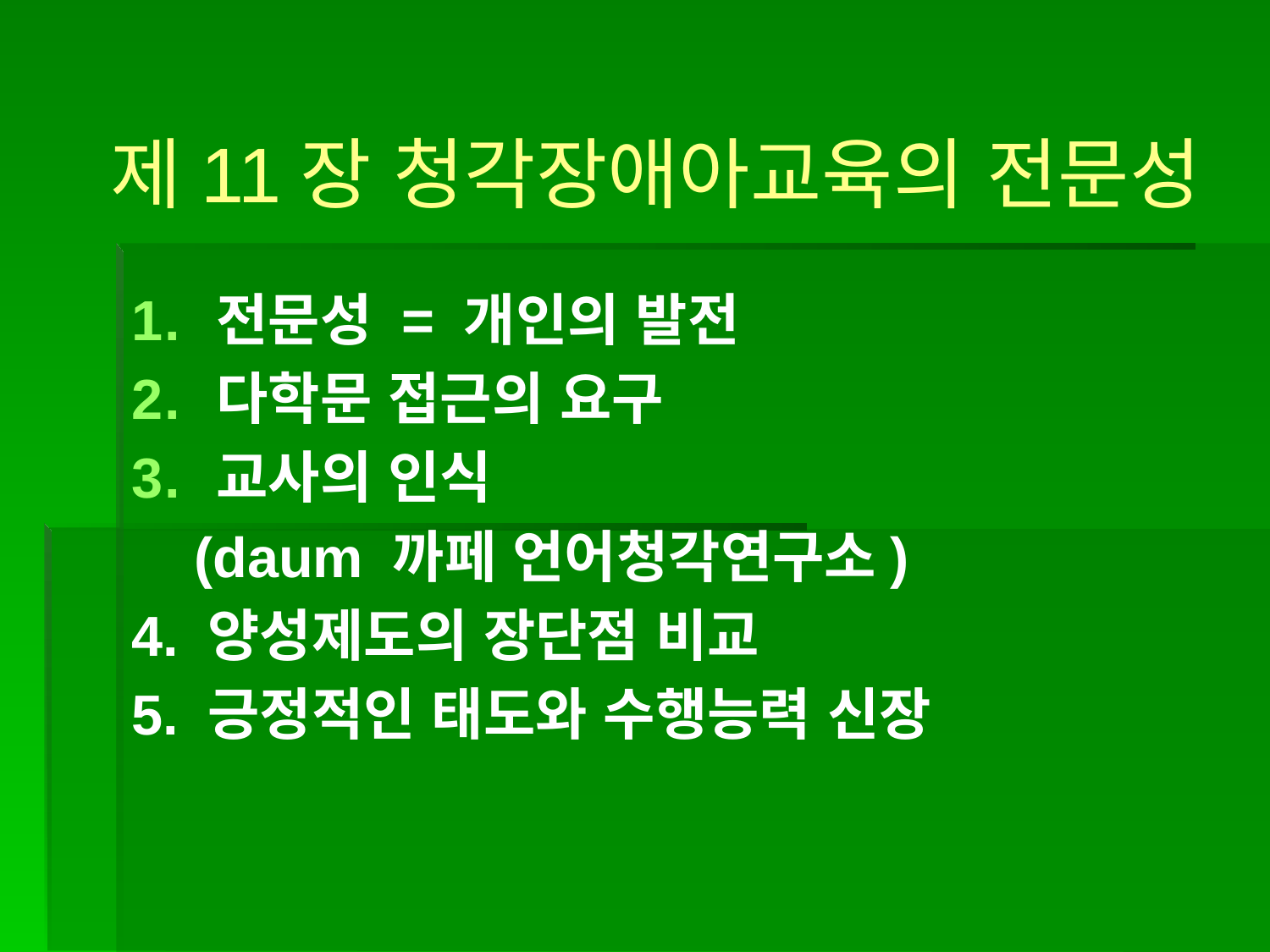

제11장 청각장애아교육의 전문성
전문성 = 개인의 발전
다학문 접근의 요구
교사의 인식
    (daum 까페 언어청각연구소)
4. 양성제도의 장단점 비교
5. 긍정적인 태도와 수행능력 신장